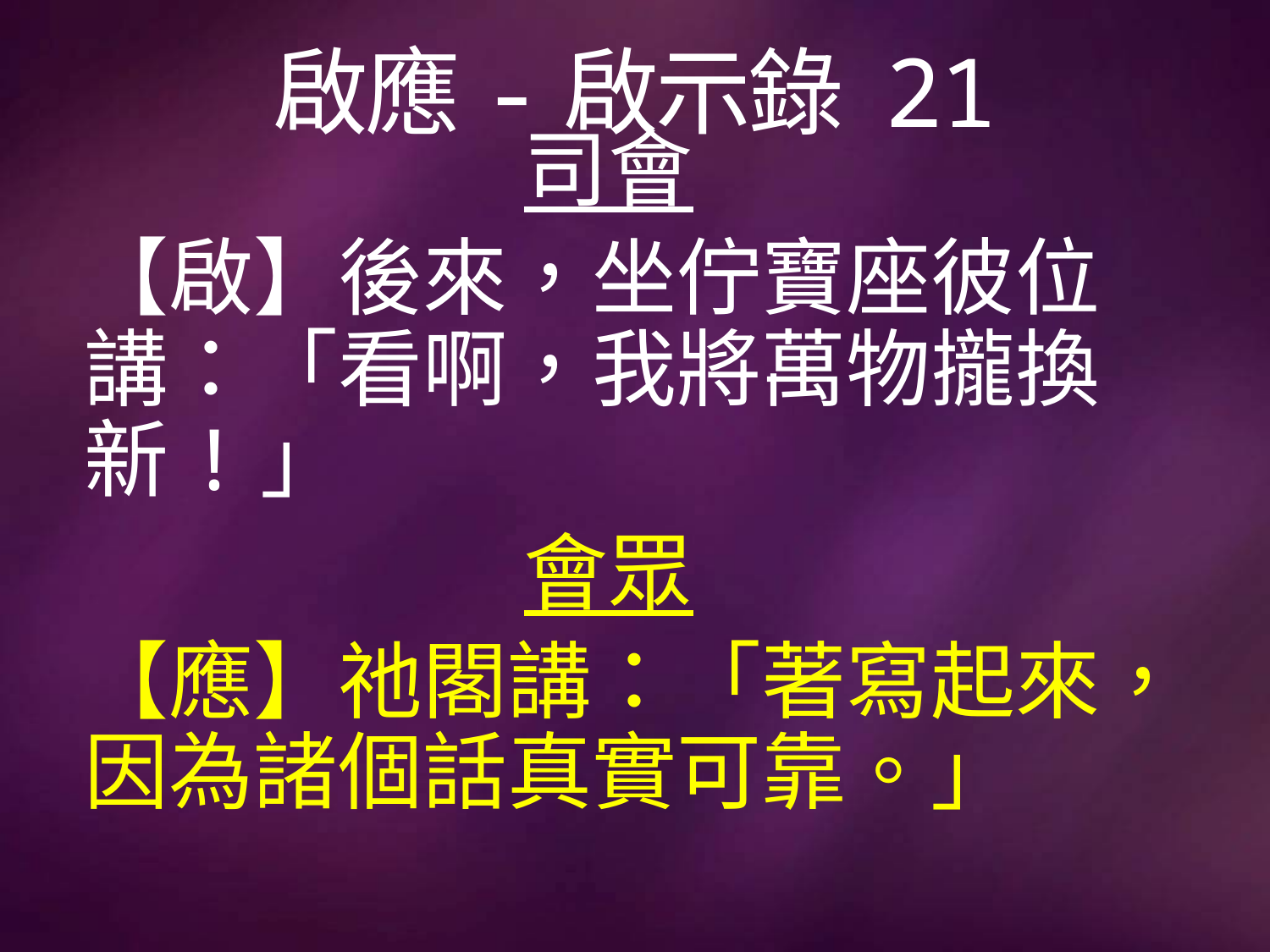

# 啟應-啟示錄 21
司會
【啟】後來，坐佇寶座彼位講：「看啊，我將萬物攏換新!」

會眾
【應】祂閣講：「著寫起來，因為諸個話真實可靠。」